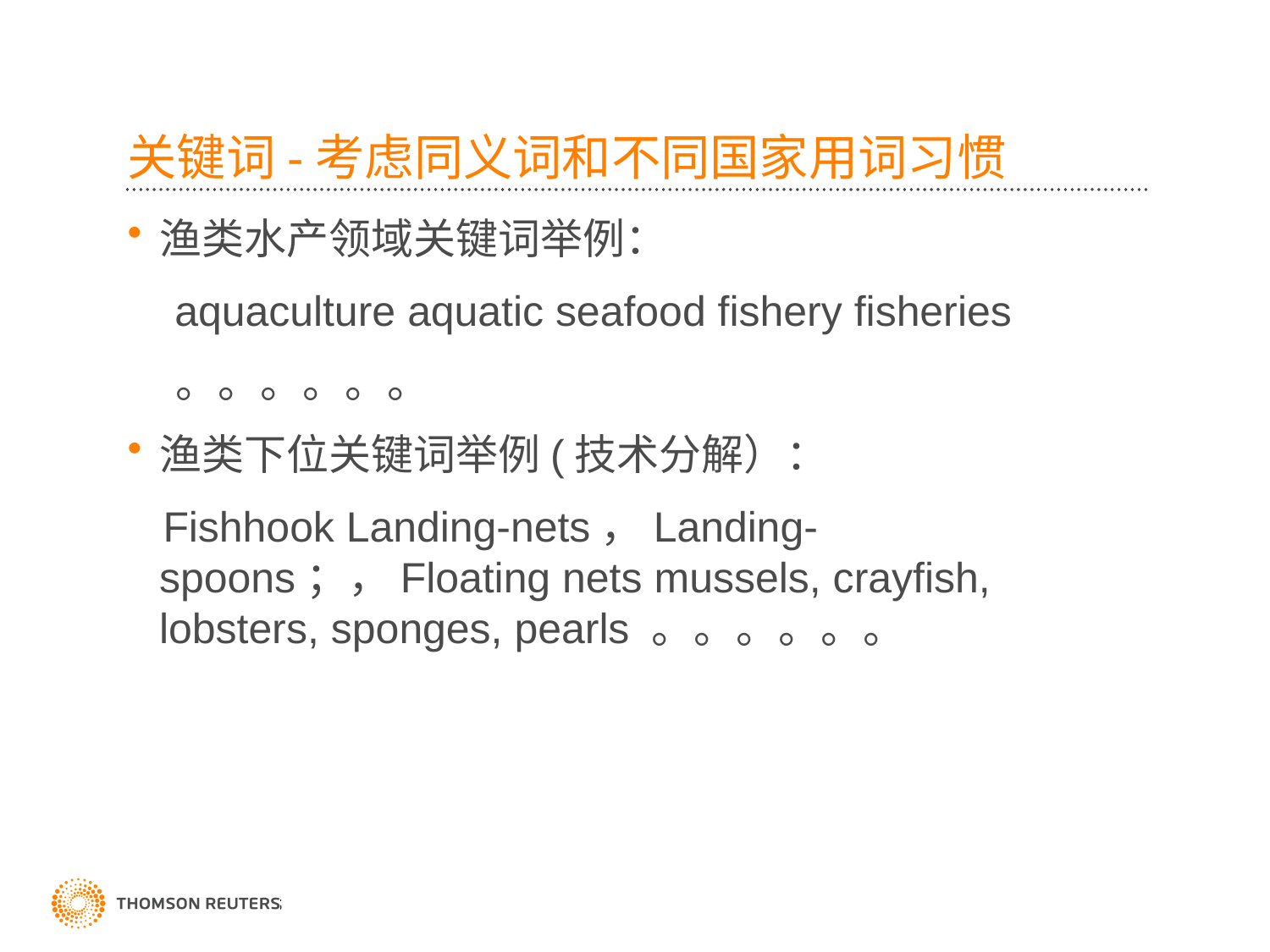

# 关键词-考虑同义词和不同国家用词习惯
渔类水产领域关键词举例：
    aquaculture aquatic seafood fishery fisheries
    。。。。。。
渔类下位关键词举例(技术分解）：
   Fishhook Landing-nets，Landing-spoons；，Floating nets mussels, crayfish, lobsters, sponges, pearls 。。。。。。